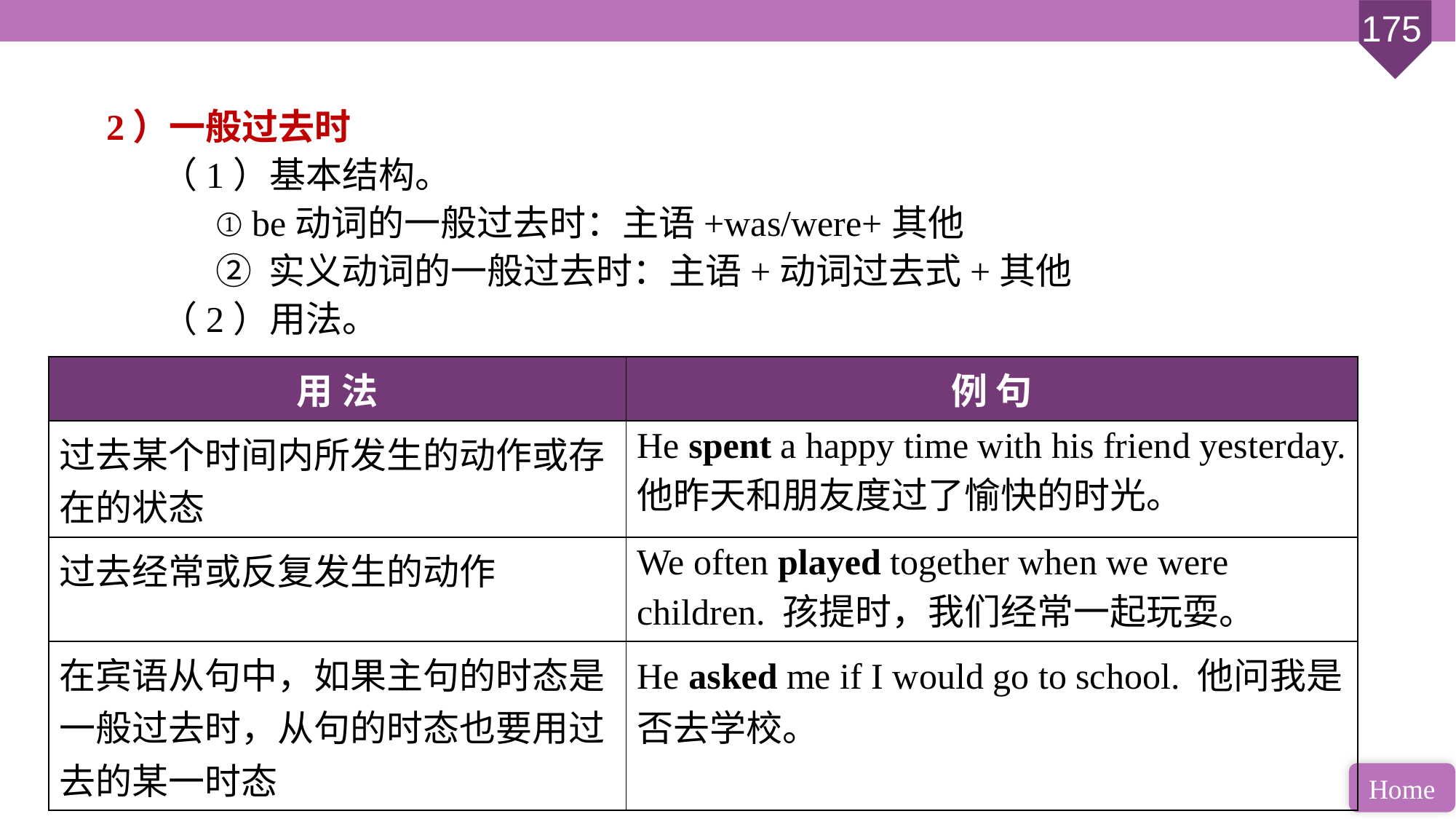

2）一般过去时
（1）基本结构。
① be动词的一般过去时：主语+was/were+其他
② 实义动词的一般过去时：主语+动词过去式+其他
（2）用法。
| 用 法 | 例 句 |
| --- | --- |
| 过去某个时间内所发生的动作或存在的状态 | He spent a happy time with his friend yesterday. 他昨天和朋友度过了愉快的时光。 |
| 过去经常或反复发生的动作 | We often played together when we were children. 孩提时，我们经常一起玩耍。 |
| 在宾语从句中，如果主句的时态是一般过去时，从句的时态也要用过去的某一时态 | He asked me if I would go to school. 他问我是否去学校。 |